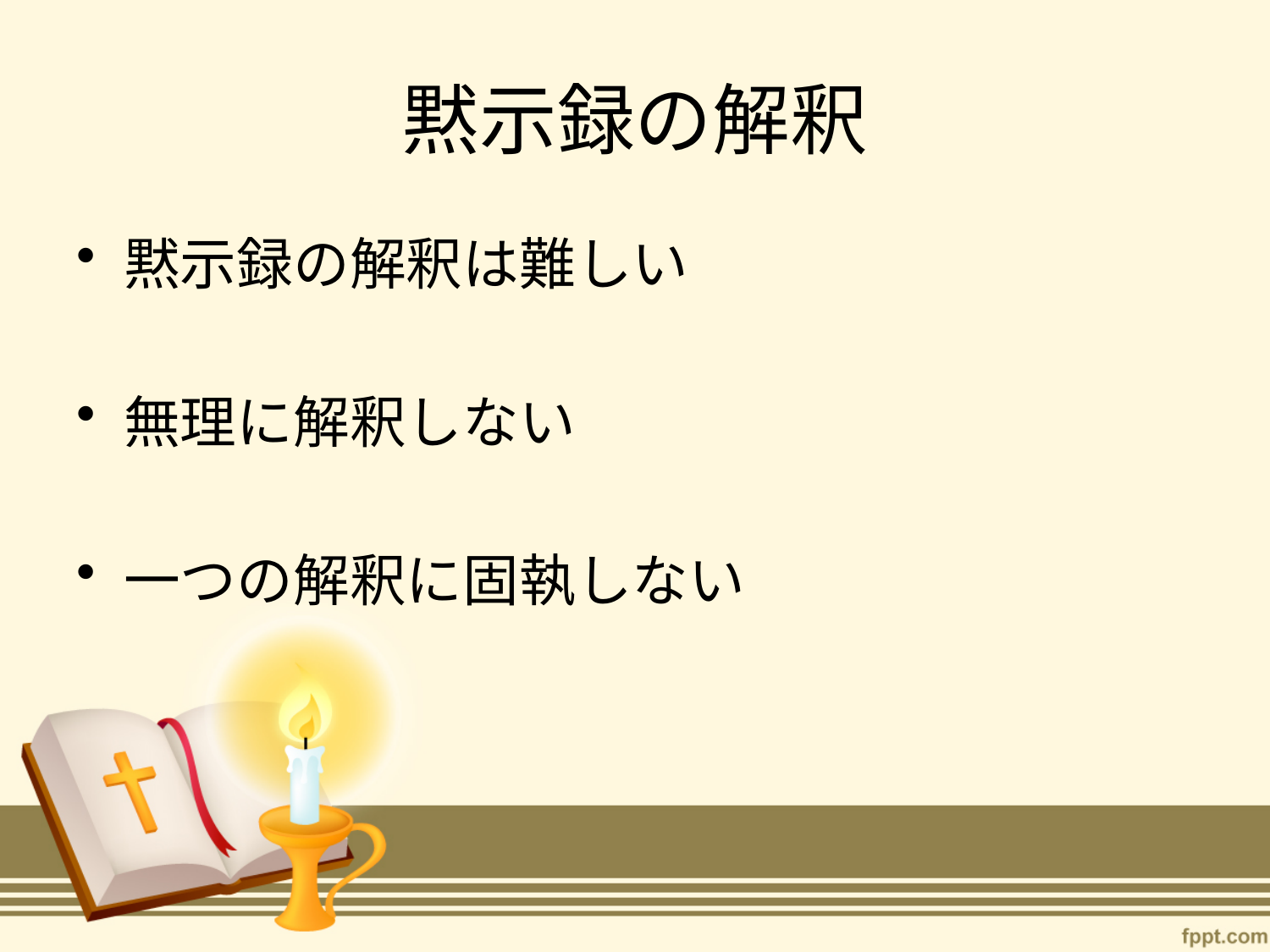

# 黙示録の解釈
黙示録の解釈は難しい

無理に解釈しない

一つの解釈に固執しない